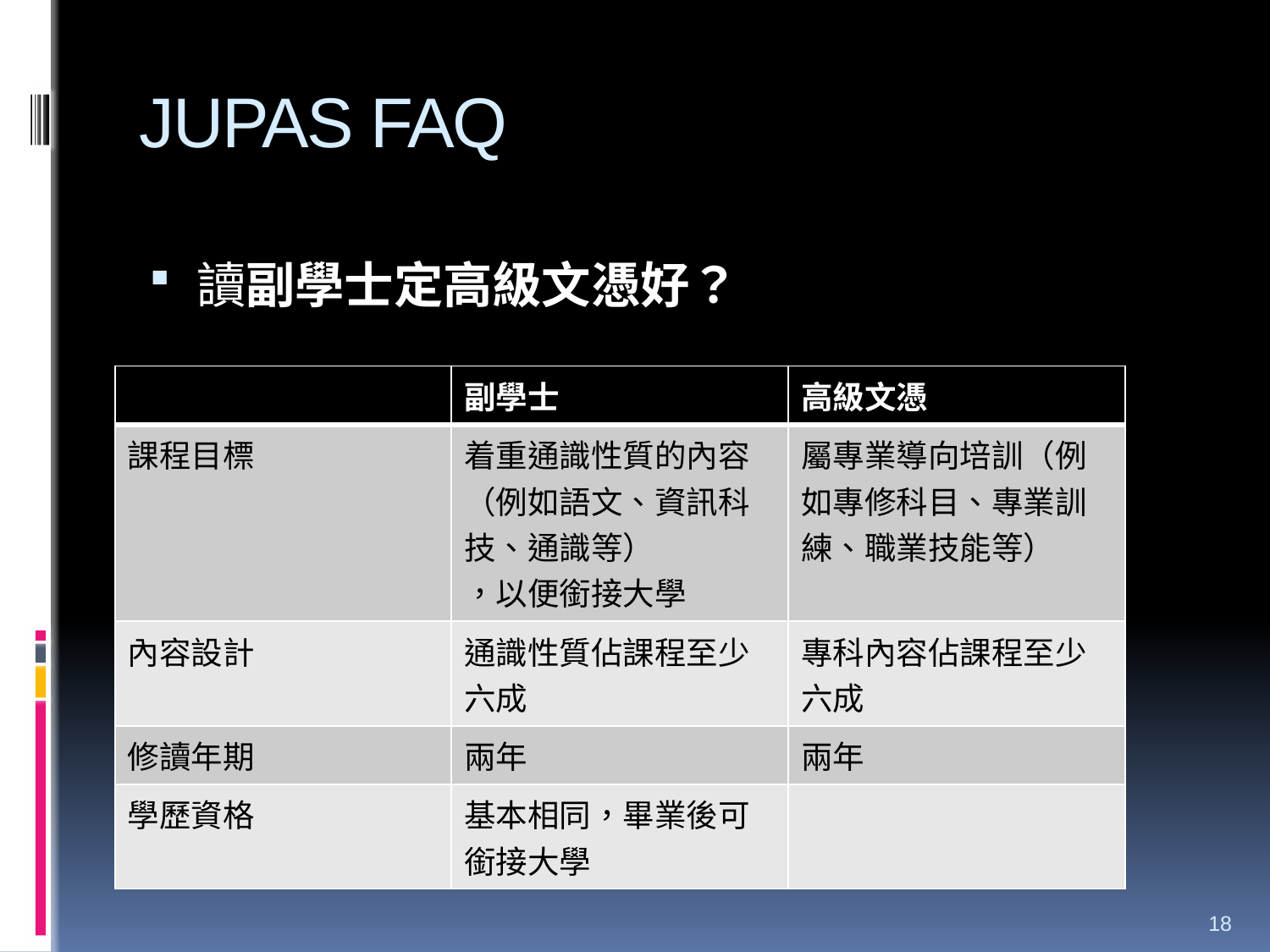

# JUPAS FAQ
讀副學士定高級文憑好？
|  | 副學士 | 高級文憑 |
| --- | --- | --- |
| 課程目標 | 着重通識性質的內容（例如語文、資訊科技、通識等） ，以便銜接大學 | 屬專業導向培訓（例如專修科目、專業訓練、職業技能等） |
| 內容設計 | 通識性質佔課程至少六成 | 專科內容佔課程至少六成 |
| 修讀年期 | 兩年 | 兩年 |
| 學歷資格 | 基本相同，畢業後可銜接大學 |  |
18